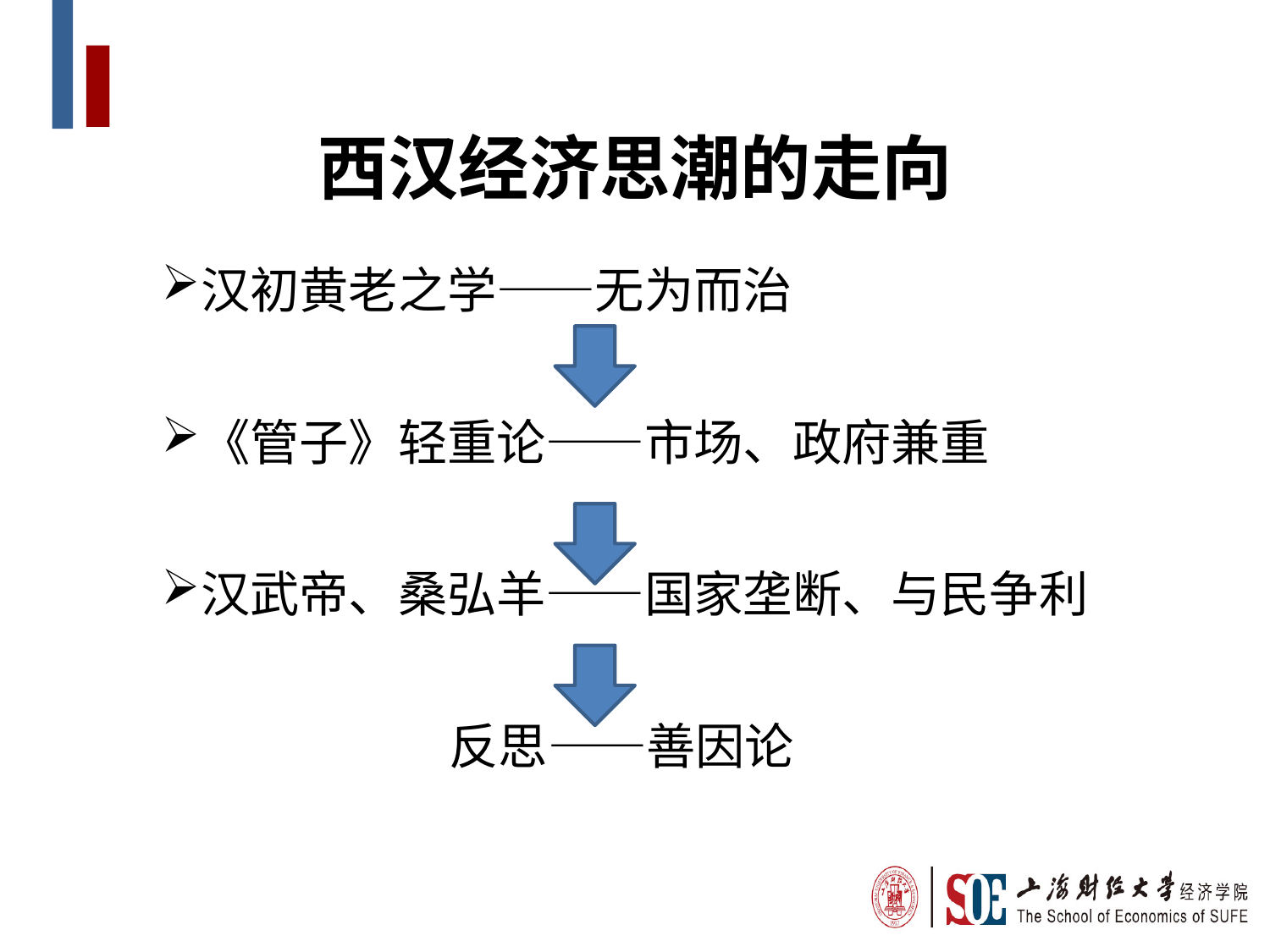

西汉经济思潮的走向
汉初黄老之学——无为而治
《管子》轻重论——市场、政府兼重
汉武帝、桑弘羊——国家垄断、与民争利
		  反思——善因论